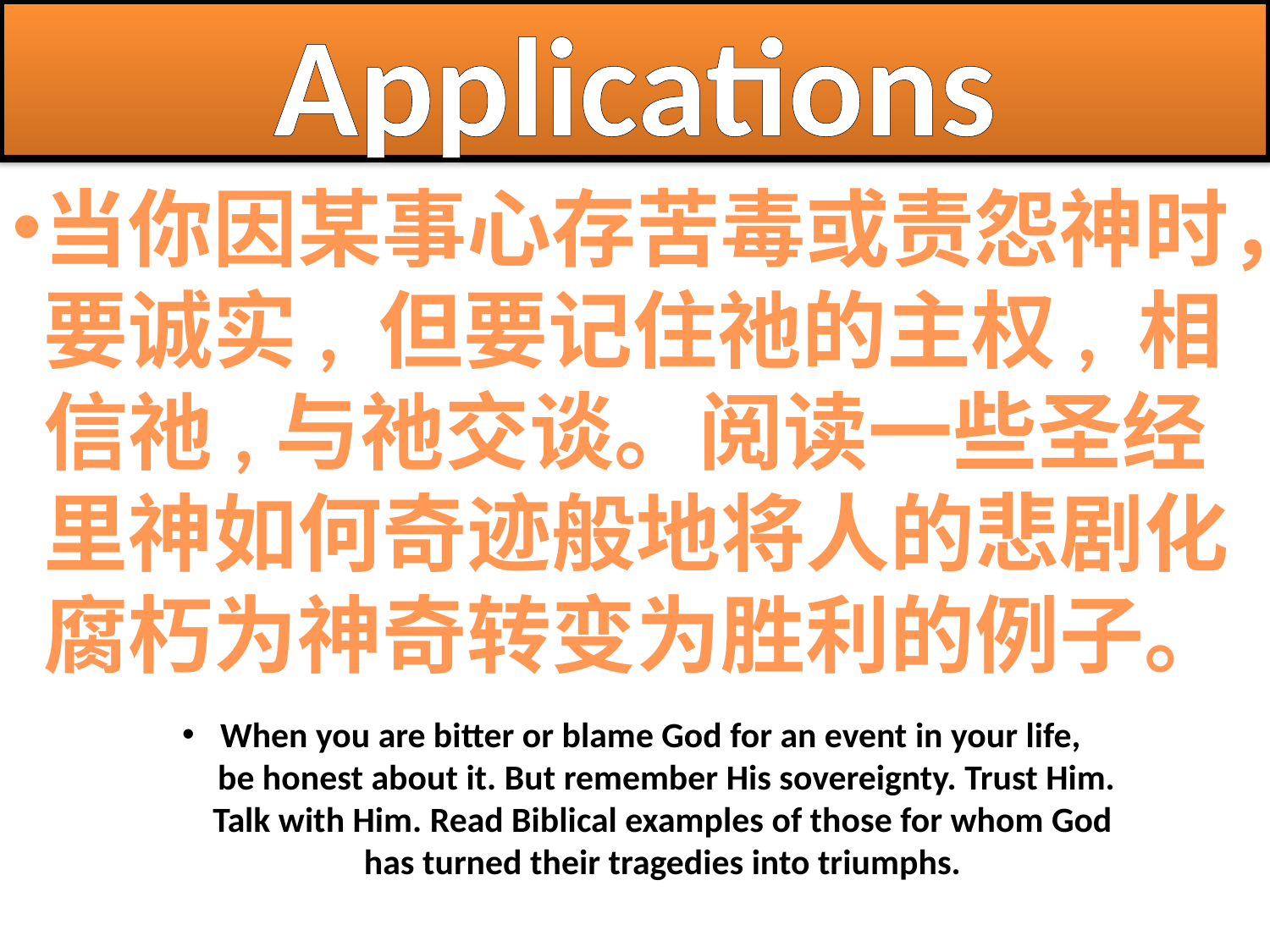

# Applications
当你因某事心存苦毒或责怨神时，要诚实, 但要记住祂的主权, 相信祂,与祂交谈。阅读一些圣经里神如何奇迹般地将人的悲剧化腐朽为神奇转变为胜利的例子。

 When you are bitter or blame God for an event in your life,
be honest about it. But remember His sovereignty. Trust Him.
Talk with Him. Read Biblical examples of those for whom God
has turned their tragedies into triumphs.